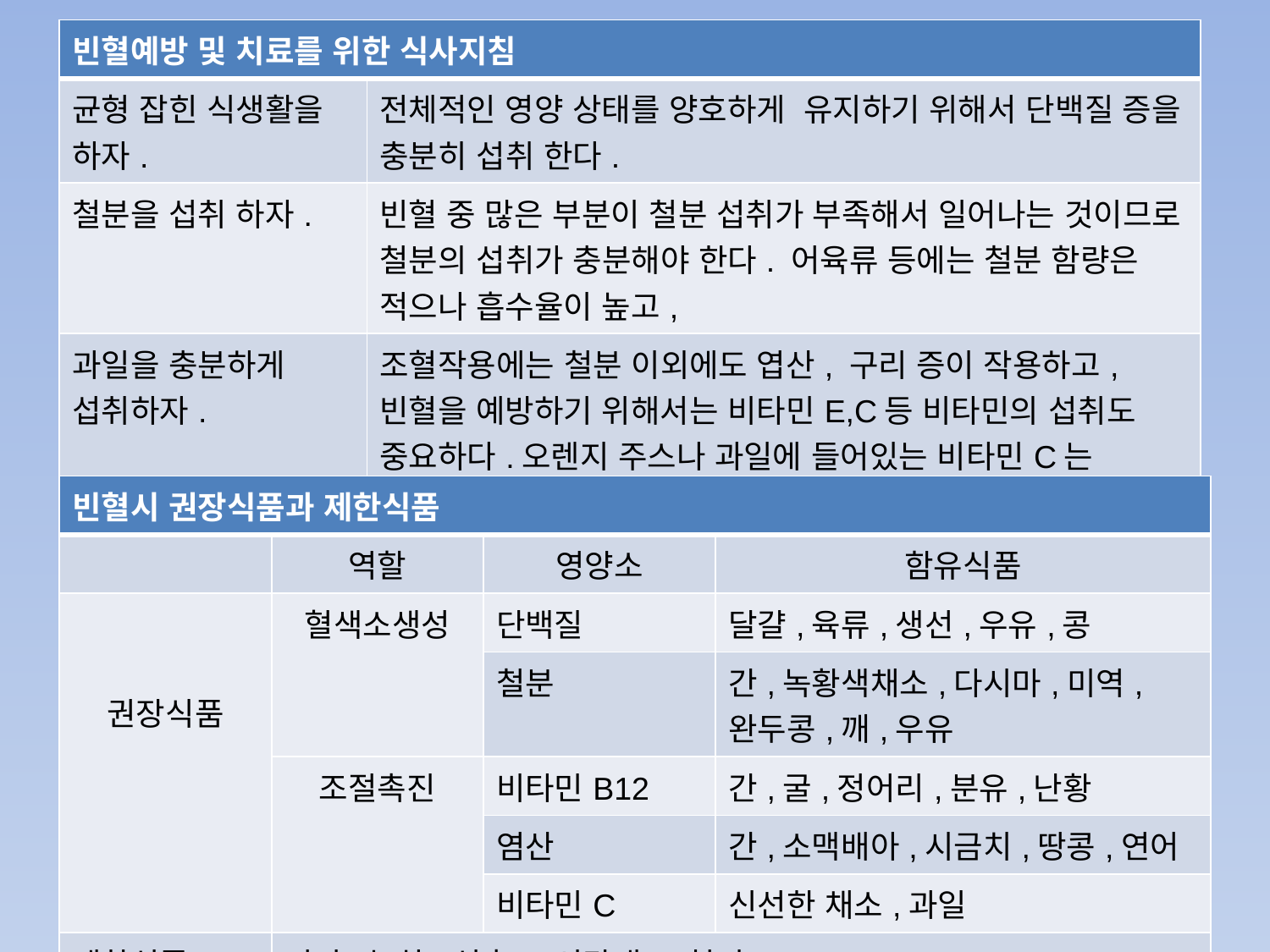

| 빈혈예방 및 치료를 위한 식사지침 |  |
| --- | --- |
| 균형 잡힌 식생활을 하자. | 전체적인 영양 상태를 양호하게 유지하기 위해서 단백질 증을 충분히 섭취 한다. |
| 철분을 섭취 하자. | 빈혈 중 많은 부분이 철분 섭취가 부족해서 일어나는 것이므로 철분의 섭취가 충분해야 한다. 어육류 등에는 철분 함량은 적으나 흡수율이 높고, |
| 과일을 충분하게 섭취하자. | 조혈작용에는 철분 이외에도 엽산, 구리 증이 작용하고, 빈혈을 예방하기 위해서는 비타민E,C등 비타민의 섭취도 중요하다.오렌지 주스나 과일에 들어있는 비타민C는 철분의 흡수와 체내 이용 효과는 높인다. |
| 빈혈시 권장식품과 제한식품 |  |  |  |
| --- | --- | --- | --- |
|  | 역할 | 영양소 | 함유식품 |
| 권장식품 | 혈색소생성 | 단백질 | 달걀,육류,생선,우유,콩 |
|  |  | 철분 | 간,녹황색채소,다시마,미역,완두콩,깨,우유 |
|  | 조절촉진 | 비타민B12 | 간,굴,정어리,분유,난황 |
|  |  | 염산 | 간,소맥배아,시금치,땅콩,연어 |
|  |  | 비타민C | 신선한 채소,과일 |
| 제한식품 | 커피,녹차(식후 1시간내), 현미 |  |  |